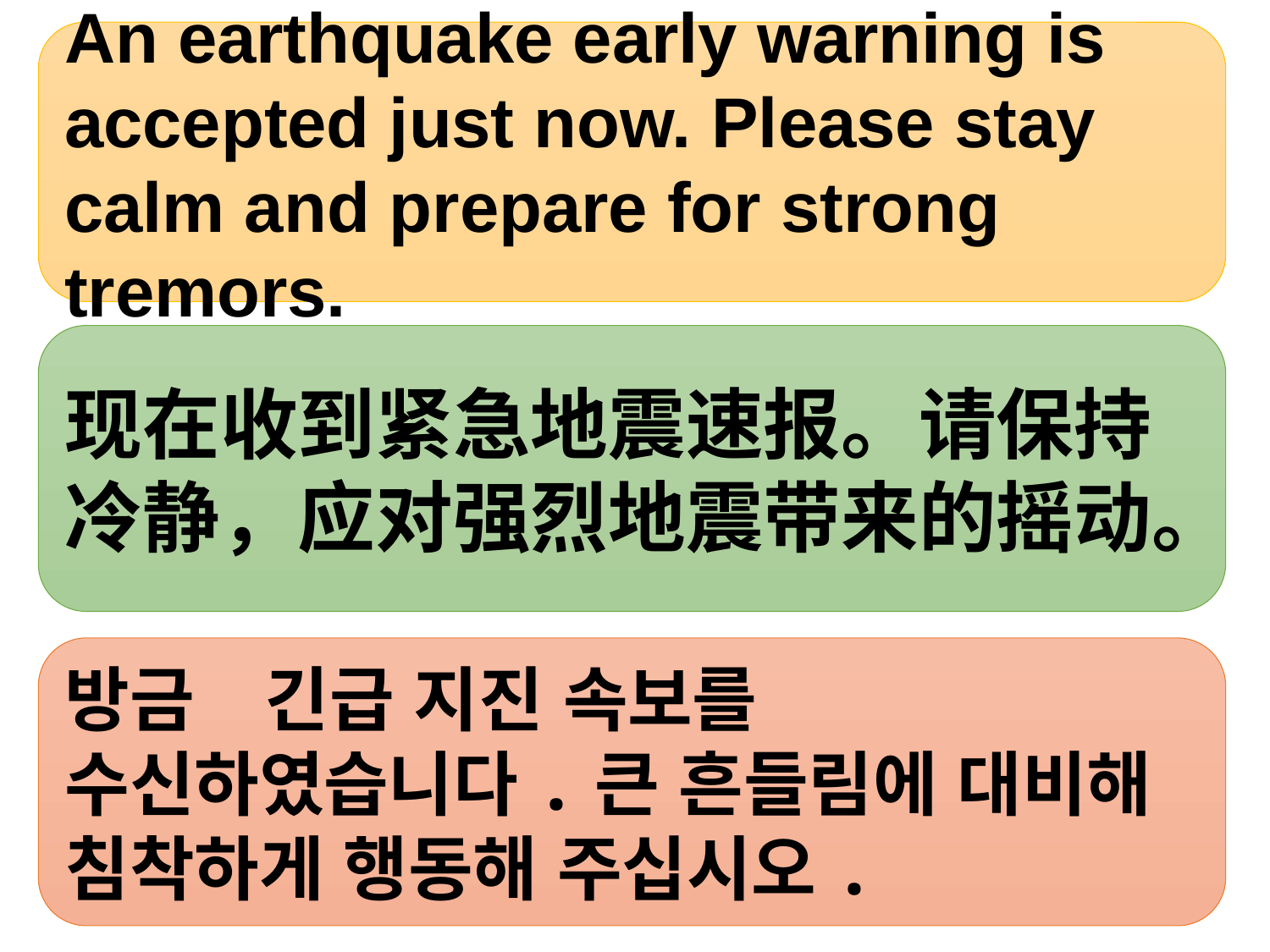

An earthquake early warning is accepted just now. Please stay calm and prepare for strong tremors.
现在收到紧急地震速报。请保持冷静，应对强烈地震带来的摇动。
방금　긴급 지진 속보를 수신하였습니다.큰 흔들림에 대비해 침착하게 행동해 주십시오.